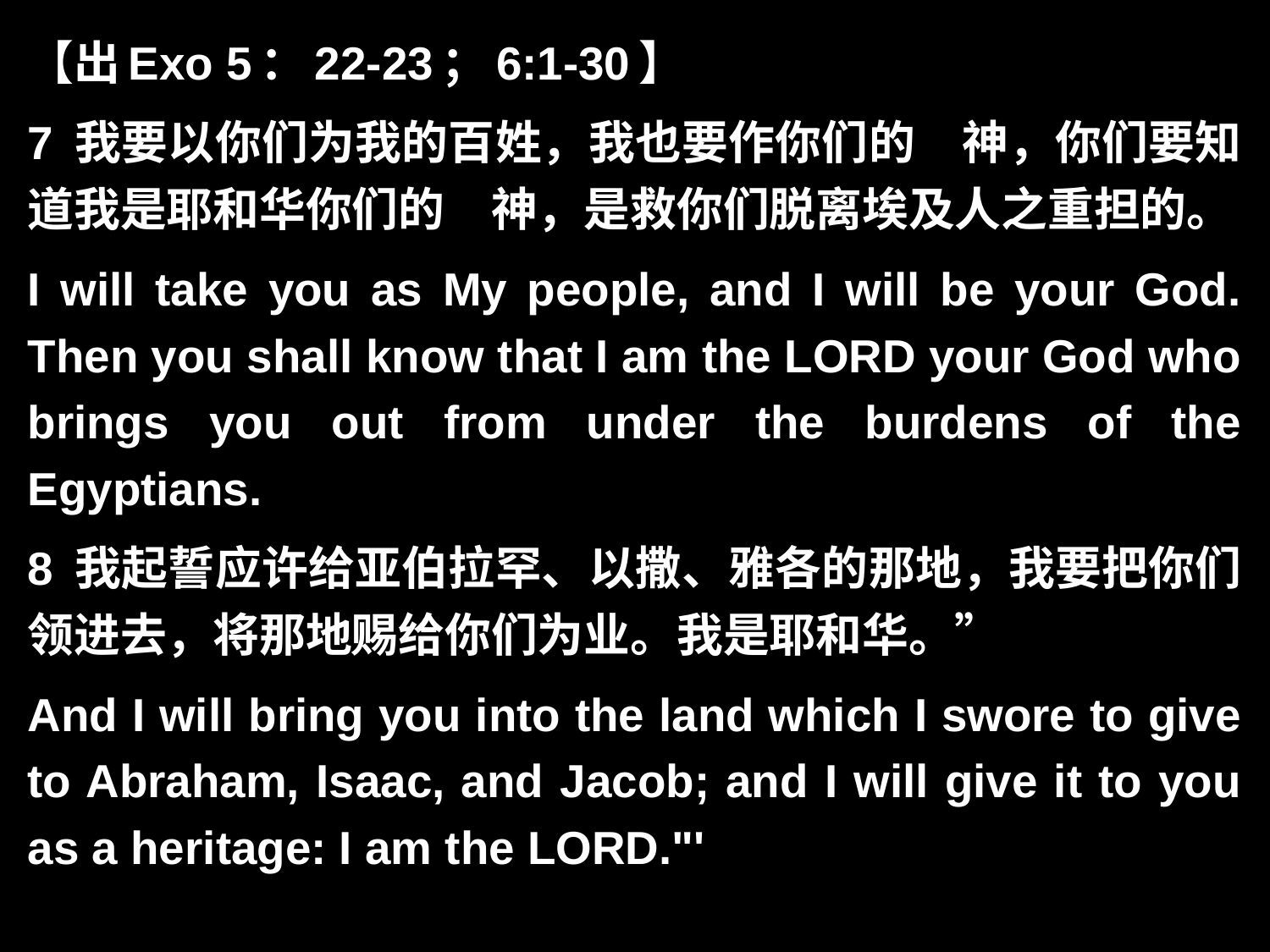

【出Exo 5：22-23；6:1-30】
7 我要以你们为我的百姓，我也要作你们的　神，你们要知道我是耶和华你们的　神，是救你们脱离埃及人之重担的。
I will take you as My people, and I will be your God. Then you shall know that I am the LORD your God who brings you out from under the burdens of the Egyptians.
8 我起誓应许给亚伯拉罕、以撒、雅各的那地，我要把你们领进去，将那地赐给你们为业。我是耶和华。”
And I will bring you into the land which I swore to give to Abraham, Isaac, and Jacob; and I will give it to you as a heritage: I am the LORD."'